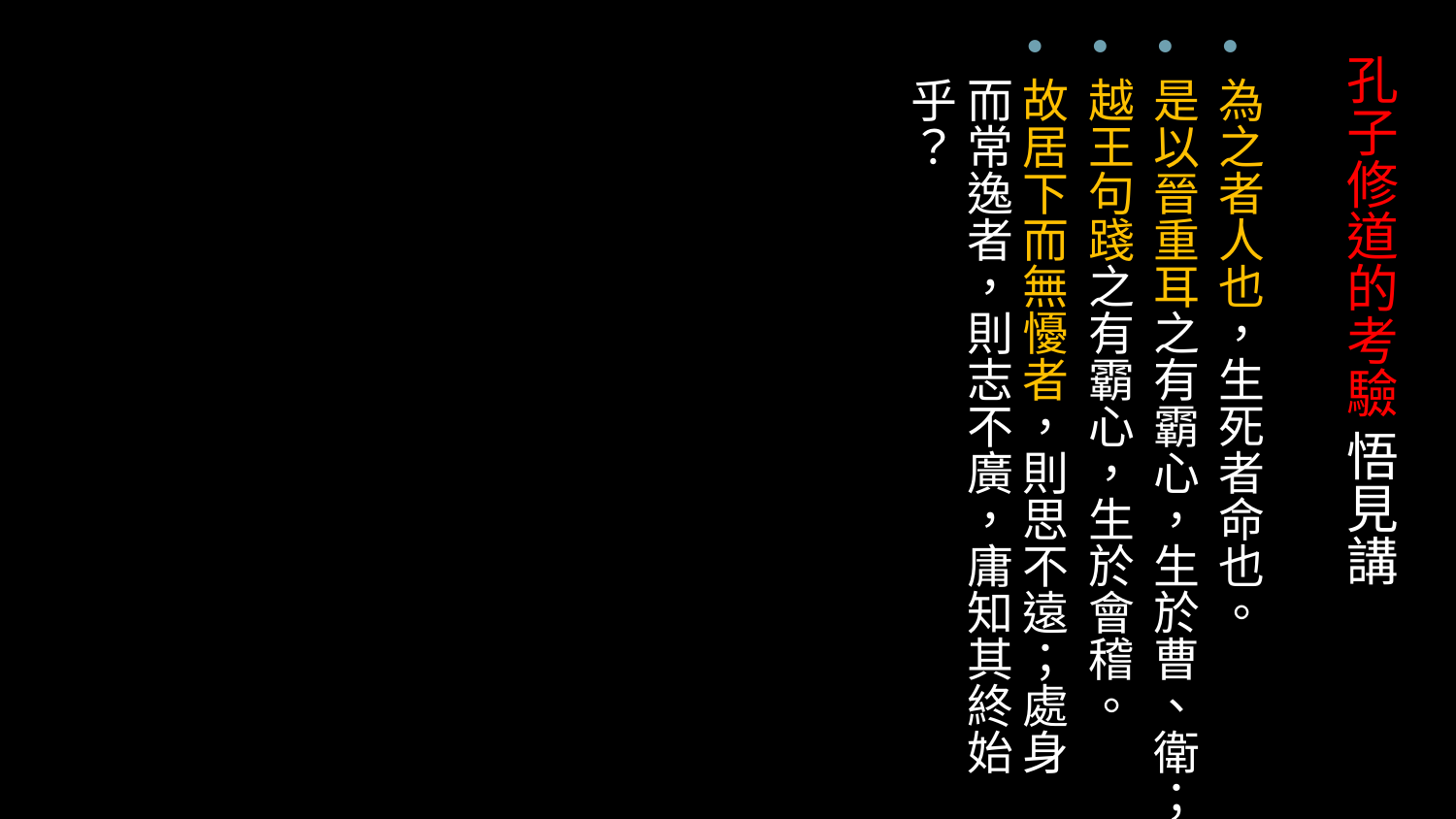

為之者人也，生死者命也。
是以晉重耳之有霸心，生於曹、衛；
越王句踐之有霸心，生於會稽。
故居下而無懮者，則思不遠；處身而常逸者，則志不廣，庸知其終始乎？

# 孔子修道的考驗 悟見講